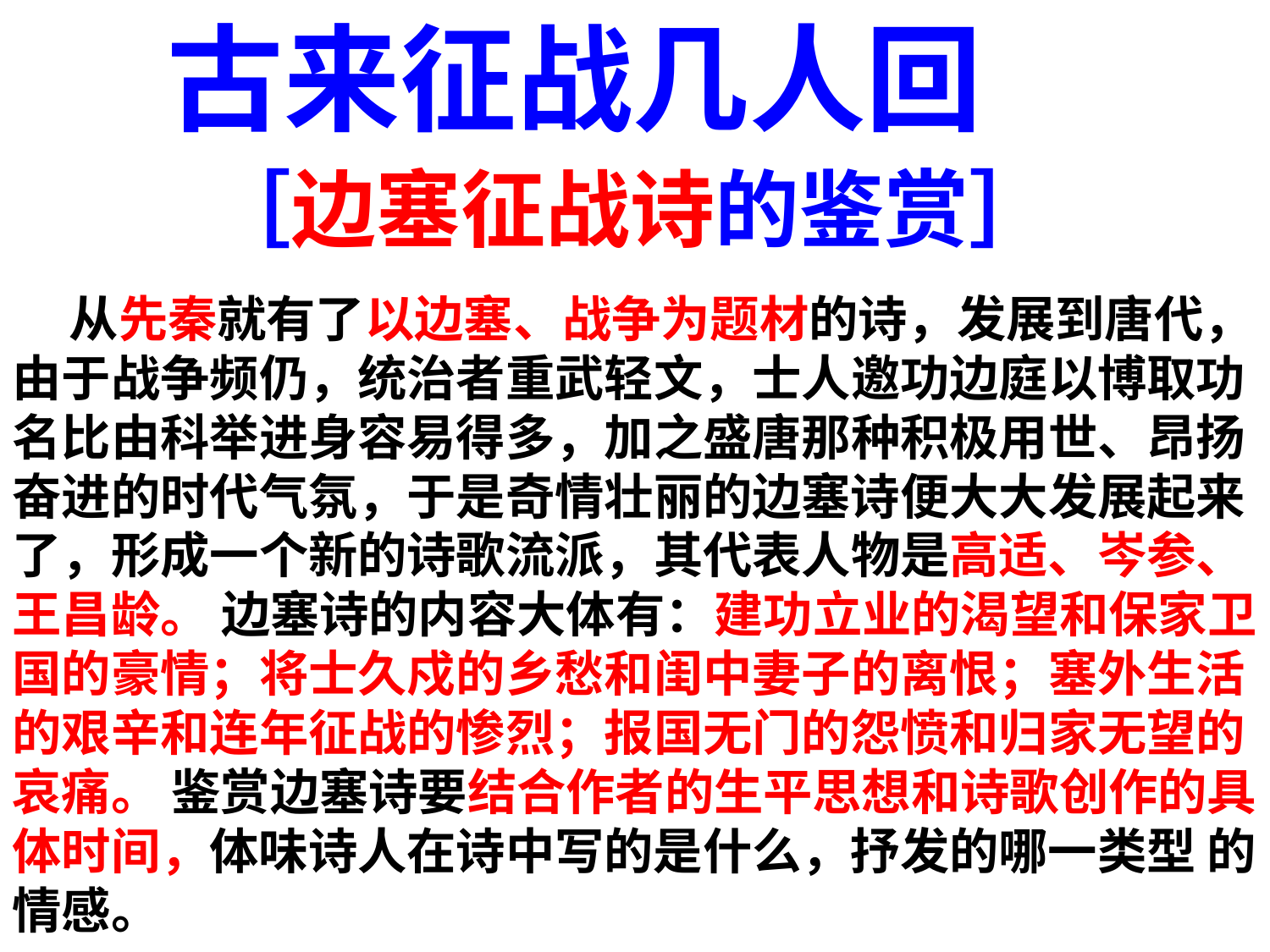

古来征战几人回
 ［边塞征战诗的鉴赏］
    从先秦就有了以边塞、战争为题材的诗，发展到唐代，由于战争频仍，统治者重武轻文，士人邀功边庭以博取功名比由科举进身容易得多，加之盛唐那种积极用世、昂扬奋进的时代气氛，于是奇情壮丽的边塞诗便大大发展起来了，形成一个新的诗歌流派，其代表人物是高适、岑参、王昌龄。 边塞诗的内容大体有：建功立业的渴望和保家卫国的豪情；将士久戍的乡愁和闺中妻子的离恨；塞外生活的艰辛和连年征战的惨烈；报国无门的怨愤和归家无望的哀痛。 鉴赏边塞诗要结合作者的生平思想和诗歌创作的具体时间，体味诗人在诗中写的是什么，抒发的哪一类型 的情感。